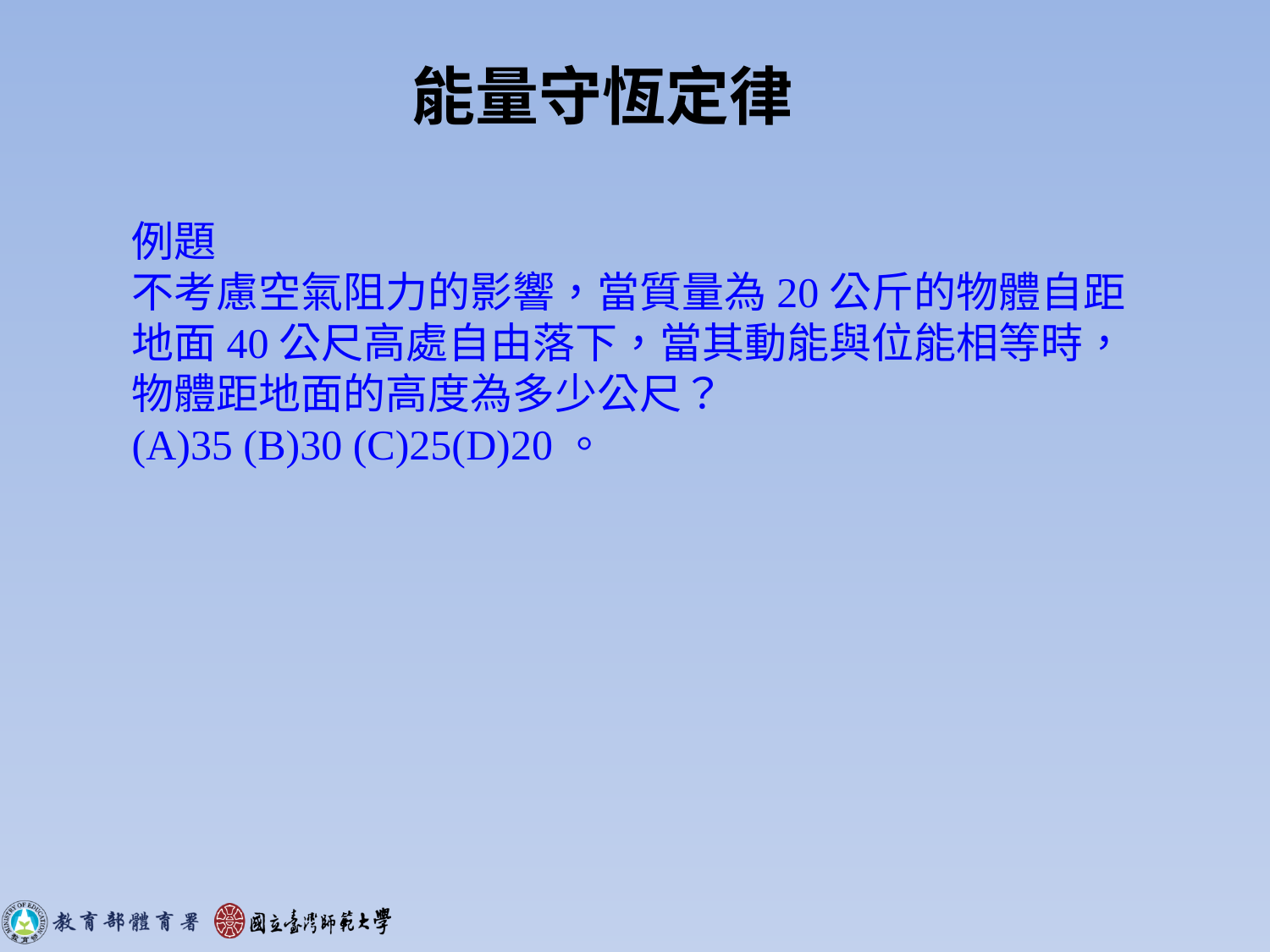

能量守恆定律
例題
不考慮空氣阻力的影響，當質量為20公斤的物體自距地面40公尺高處自由落下，當其動能與位能相等時，物體距地面的高度為多少公尺？
(A)35 (B)30 (C)25(D)20。